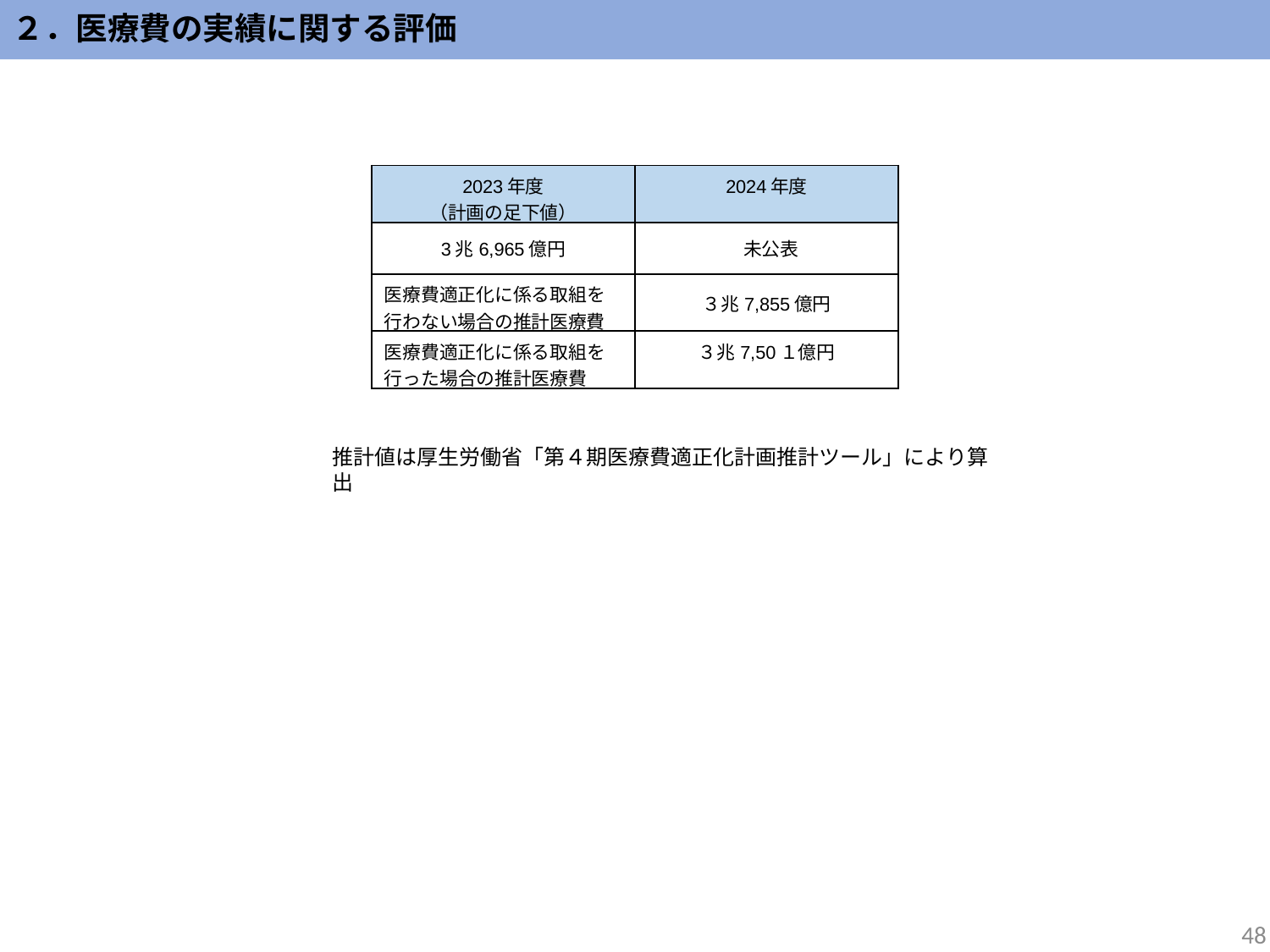

２．医療費の実績に関する評価
| 2023年度 （計画の足下値） | 2024年度 |
| --- | --- |
| 3兆6,965億円 | 未公表 |
| 医療費適正化に係る取組を行わない場合の推計医療費 | ３兆7,855億円 |
| 医療費適正化に係る取組を行った場合の推計医療費 | ３兆7,50１億円 |
推計値は厚生労働省「第４期医療費適正化計画推計ツール」により算出
48